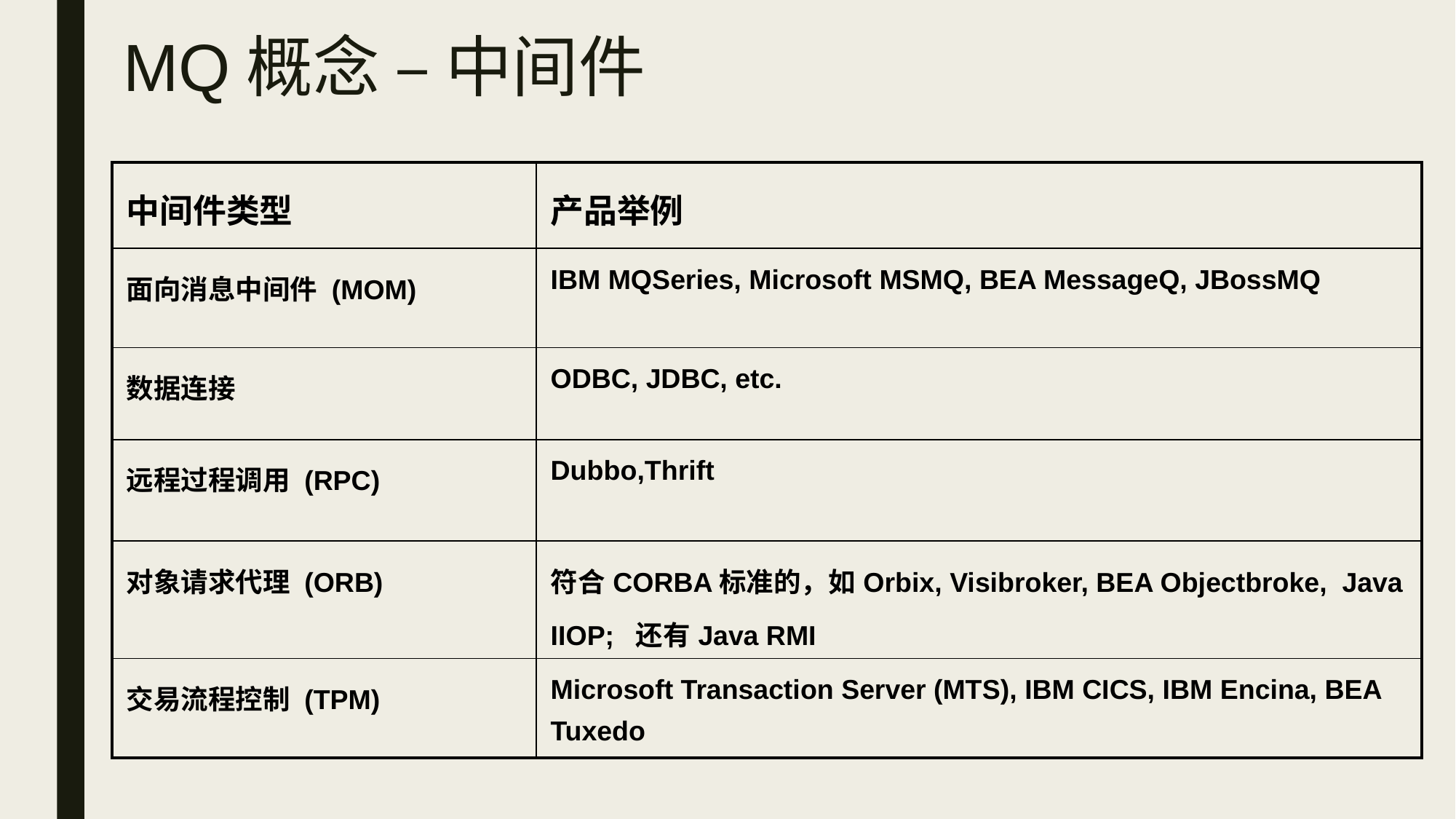

# MQ概念 – 中间件
| 中间件类型 | 产品举例 |
| --- | --- |
| 面向消息中间件 (MOM) | IBM MQSeries, Microsoft MSMQ, BEA MessageQ, JBossMQ |
| 数据连接 | ODBC, JDBC, etc. |
| 远程过程调用 (RPC) | Dubbo,Thrift |
| 对象请求代理 (ORB) | 符合CORBA标准的，如Orbix, Visibroker, BEA Objectbroke, Java IIOP; 还有Java RMI |
| 交易流程控制 (TPM) | Microsoft Transaction Server (MTS), IBM CICS, IBM Encina, BEA Tuxedo |
2